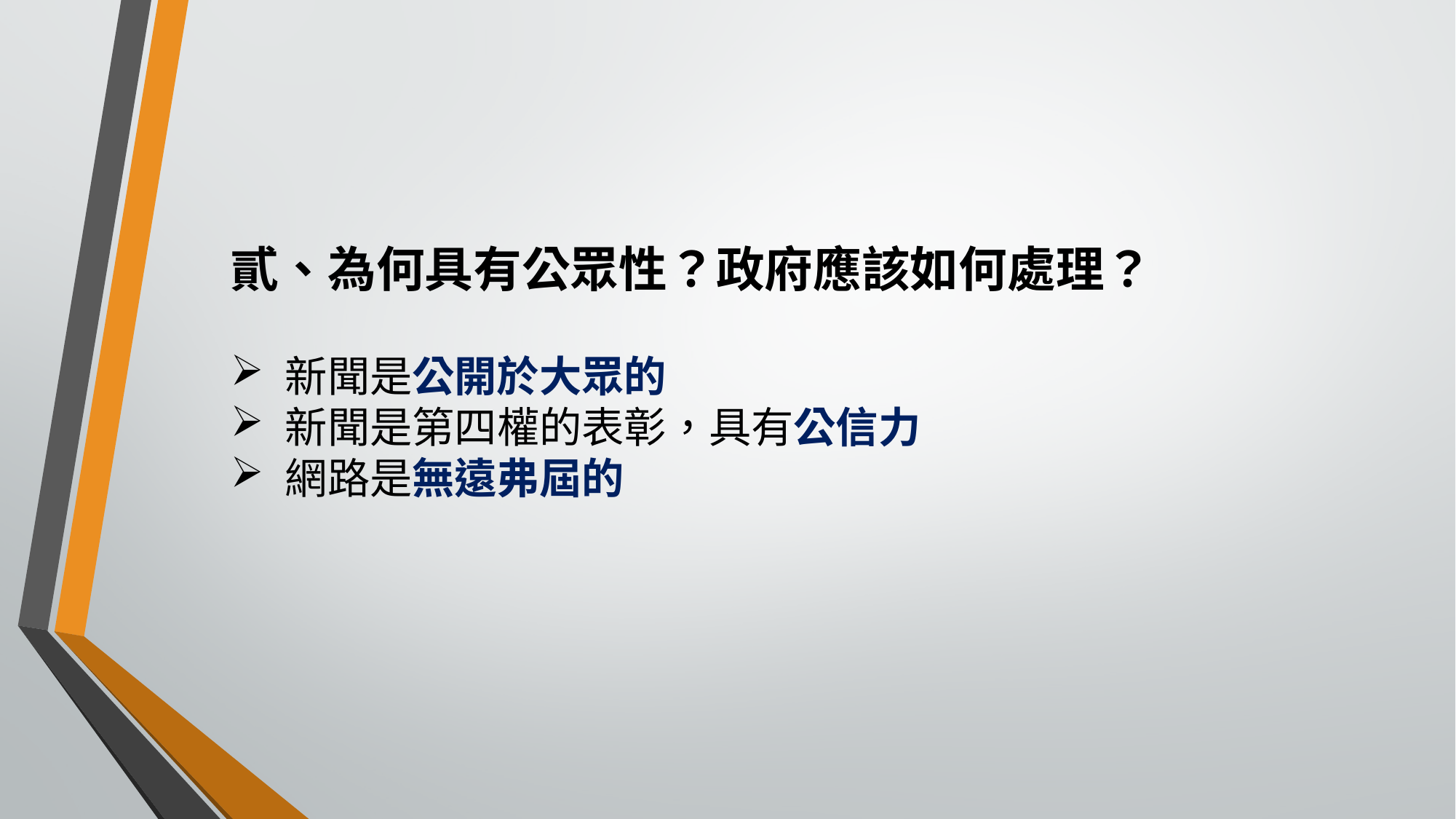

貳、為何具有公眾性？政府應該如何處理？
新聞是公開於大眾的
新聞是第四權的表彰，具有公信力
網路是無遠弗屆的